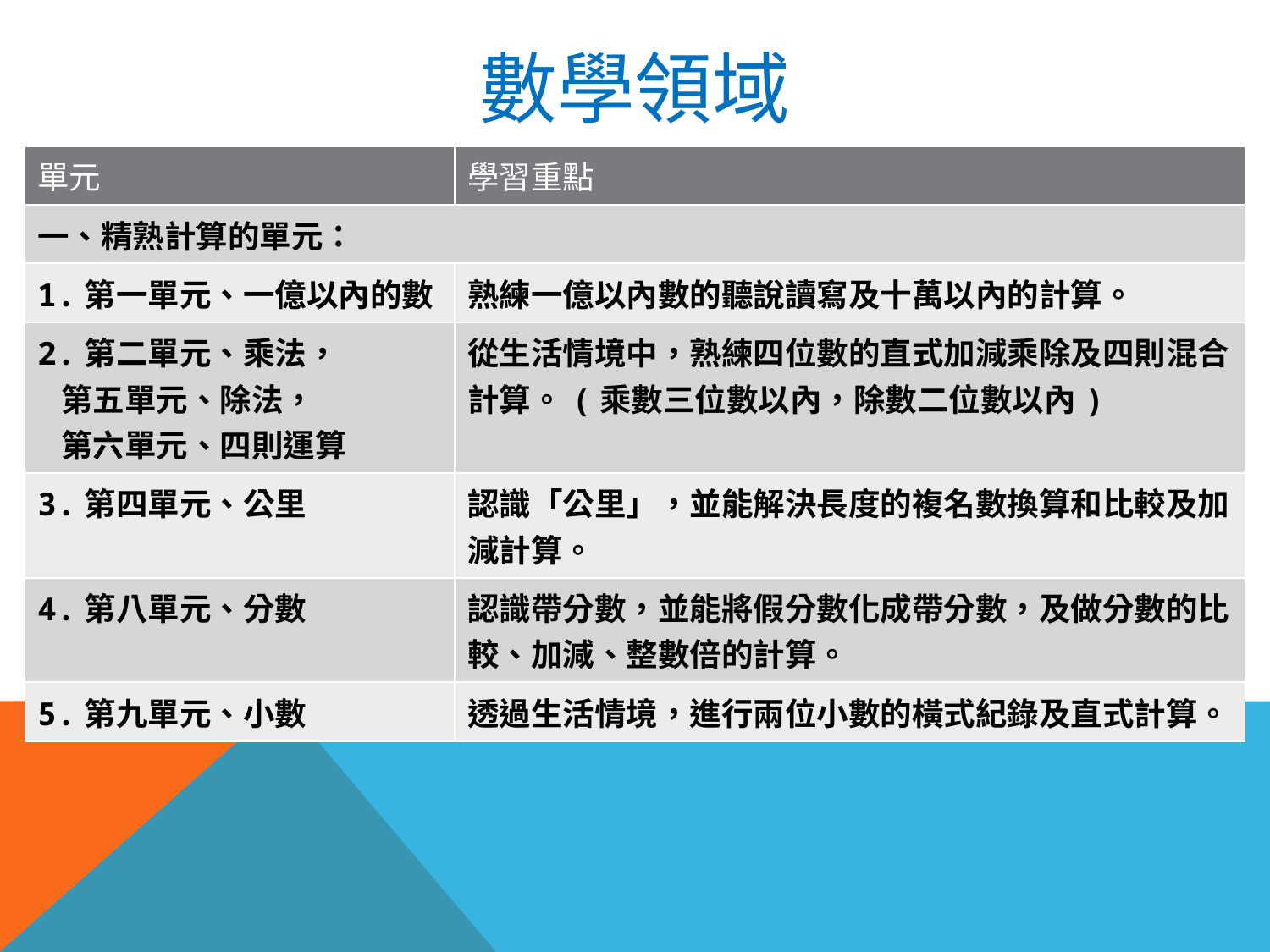

# 數學領域
| 單元 | 學習重點 |
| --- | --- |
| 一、精熟計算的單元： |  |
| 1.第一單元、一億以內的數 | 熟練一億以內數的聽說讀寫及十萬以內的計算。 |
| 2.第二單元、乘法， 第五單元、除法， 第六單元、四則運算 | 從生活情境中，熟練四位數的直式加減乘除及四則混合計算。(乘數三位數以內，除數二位數以內) |
| 3.第四單元、公里 | 認識「公里」，並能解決長度的複名數換算和比較及加減計算。 |
| 4.第八單元、分數 | 認識帶分數，並能將假分數化成帶分數，及做分數的比較、加減、整數倍的計算。 |
| 5.第九單元、小數 | 透過生活情境，進行兩位小數的橫式紀錄及直式計算。 |